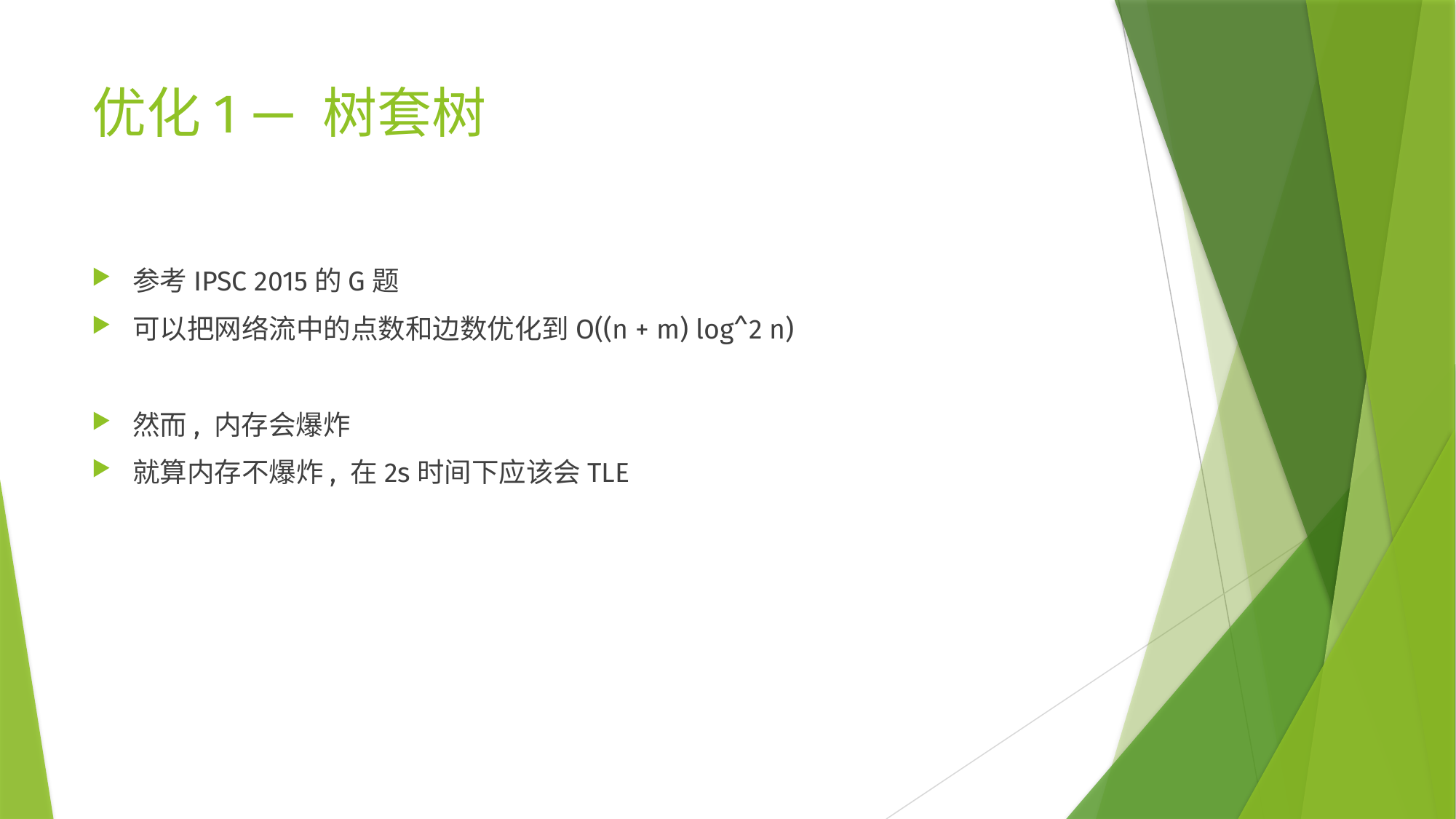

# 优化1 — 树套树
参考IPSC 2015的G题
可以把网络流中的点数和边数优化到O((n + m) log^2 n)

然而, 内存会爆炸
就算内存不爆炸, 在2s时间下应该会TLE